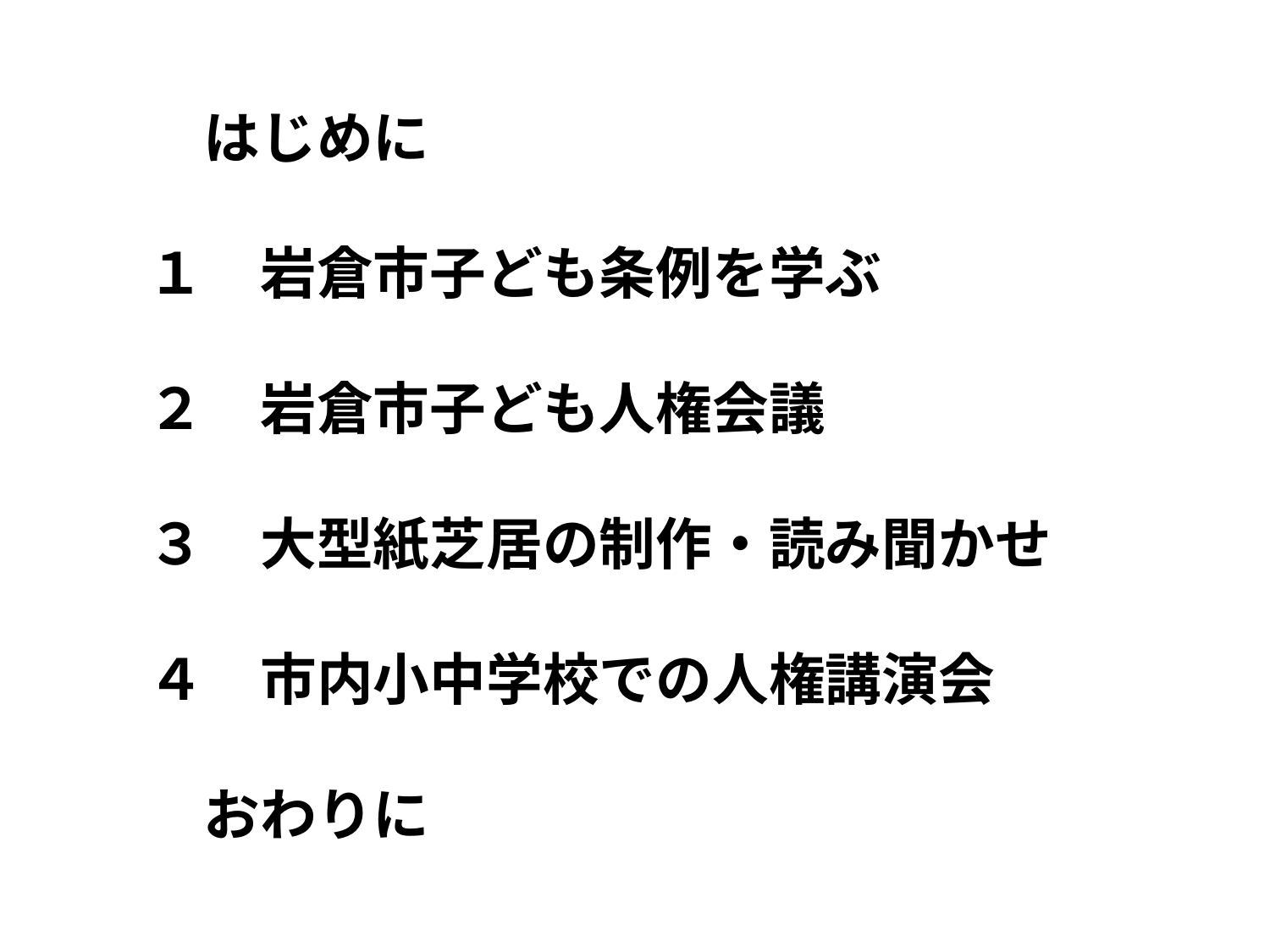

はじめに

１　岩倉市子ども条例を学ぶ

２　岩倉市子ども人権会議

３　大型紙芝居の制作・読み聞かせ

４　市内小中学校での人権講演会

　おわりに